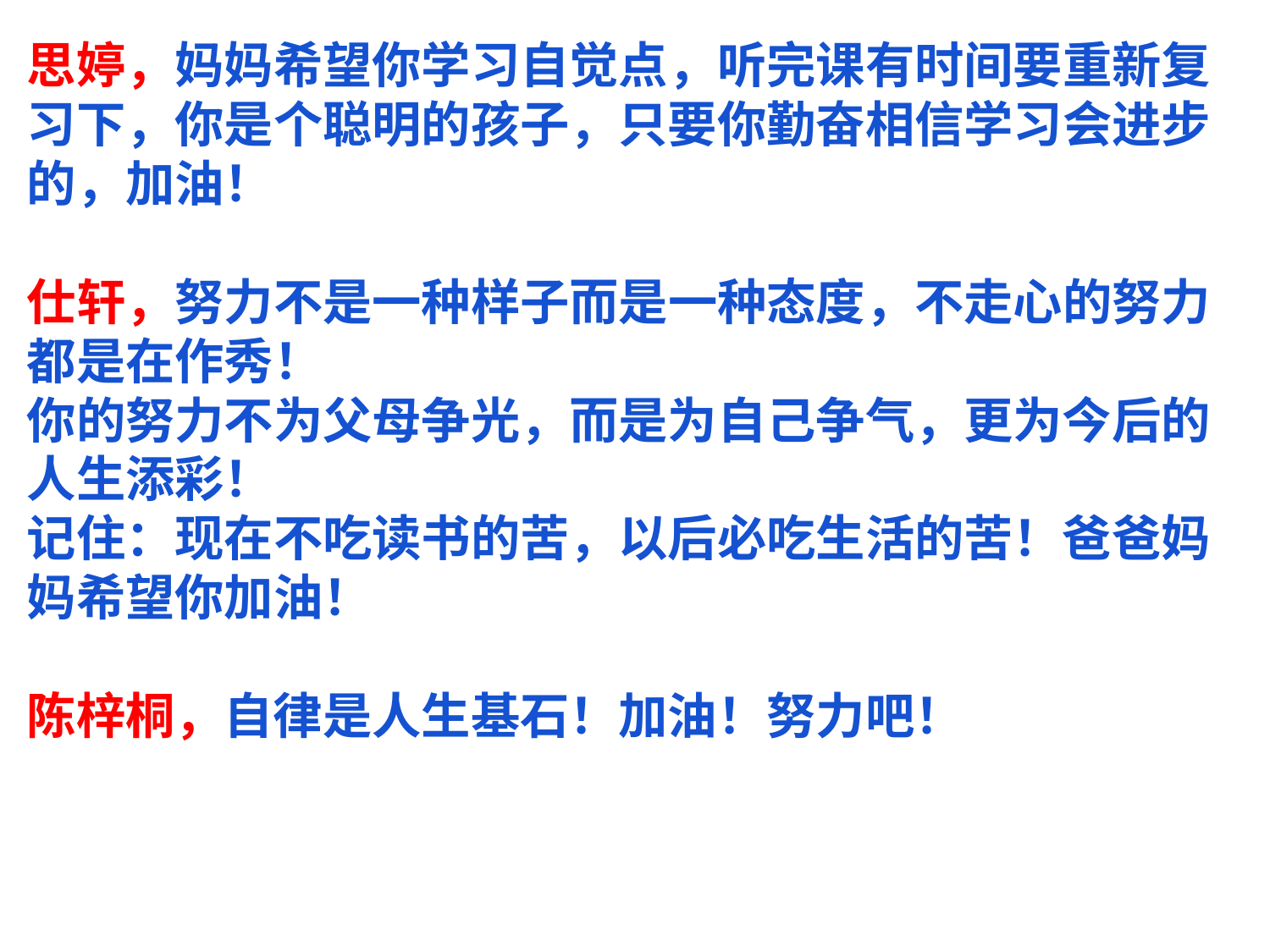

思婷，妈妈希望你学习自觉点，听完课有时间要重新复习下，你是个聪明的孩子，只要你勤奋相信学习会进步的，加油！

仕轩，努力不是一种样子而是一种态度，不走心的努力都是在作秀！
你的努力不为父母争光，而是为自己争气，更为今后的人生添彩！
记住：现在不吃读书的苦，以后必吃生活的苦！爸爸妈妈希望你加油！

陈梓桐，自律是人生基石！加油！努力吧！